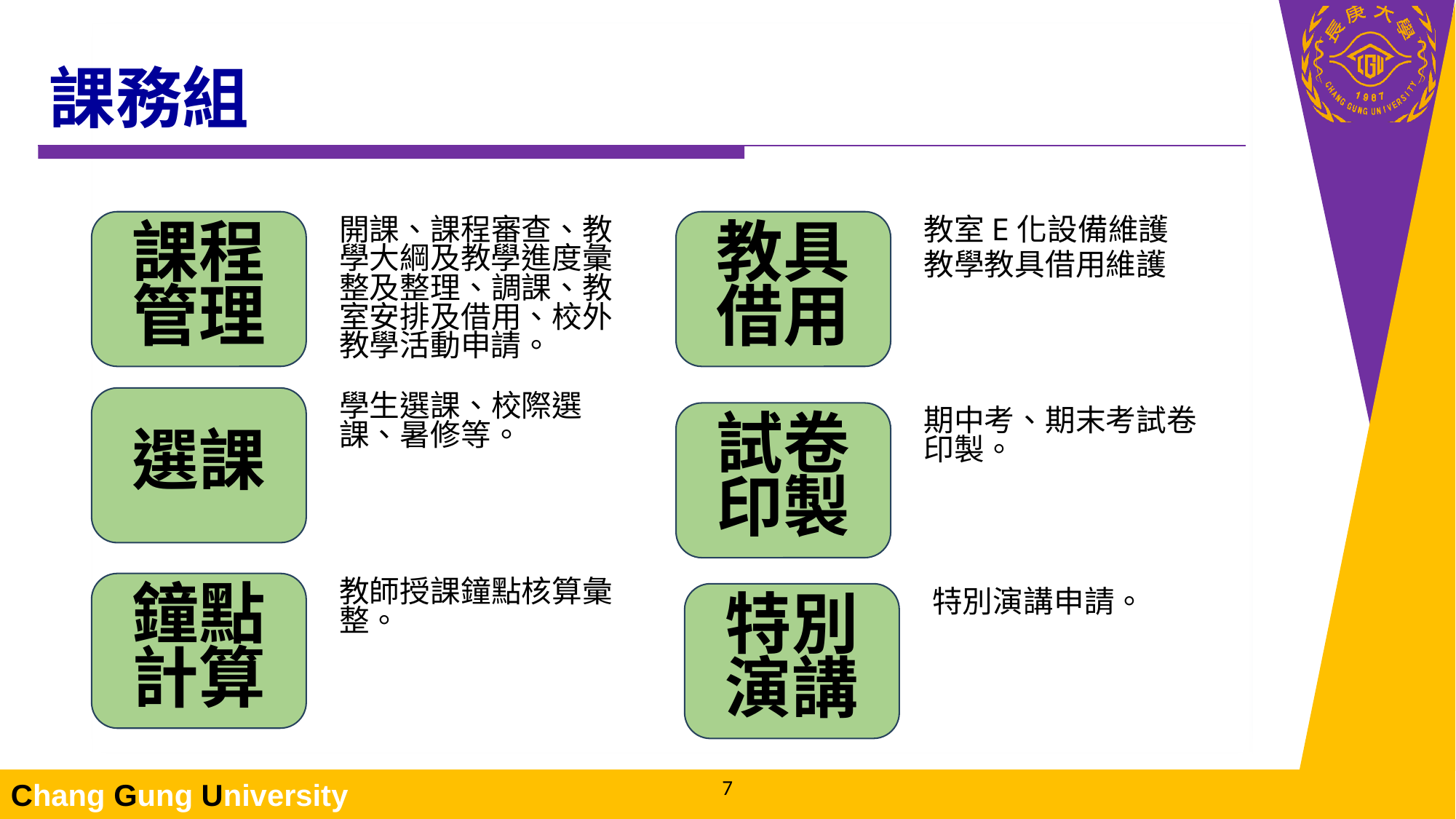

# 課務組
課程管理
開課、課程審查、教學大綱及教學進度彙整及整理、調課、教室安排及借用、校外教學活動申請。
教具借用
教室E化設備維護
教學教具借用維護
選課
學生選課、校際選課、暑修等。
試卷印製
期中考、期末考試卷印製。
鐘點計算
教師授課鐘點核算彙整。
特別演講
特別演講申請。
7